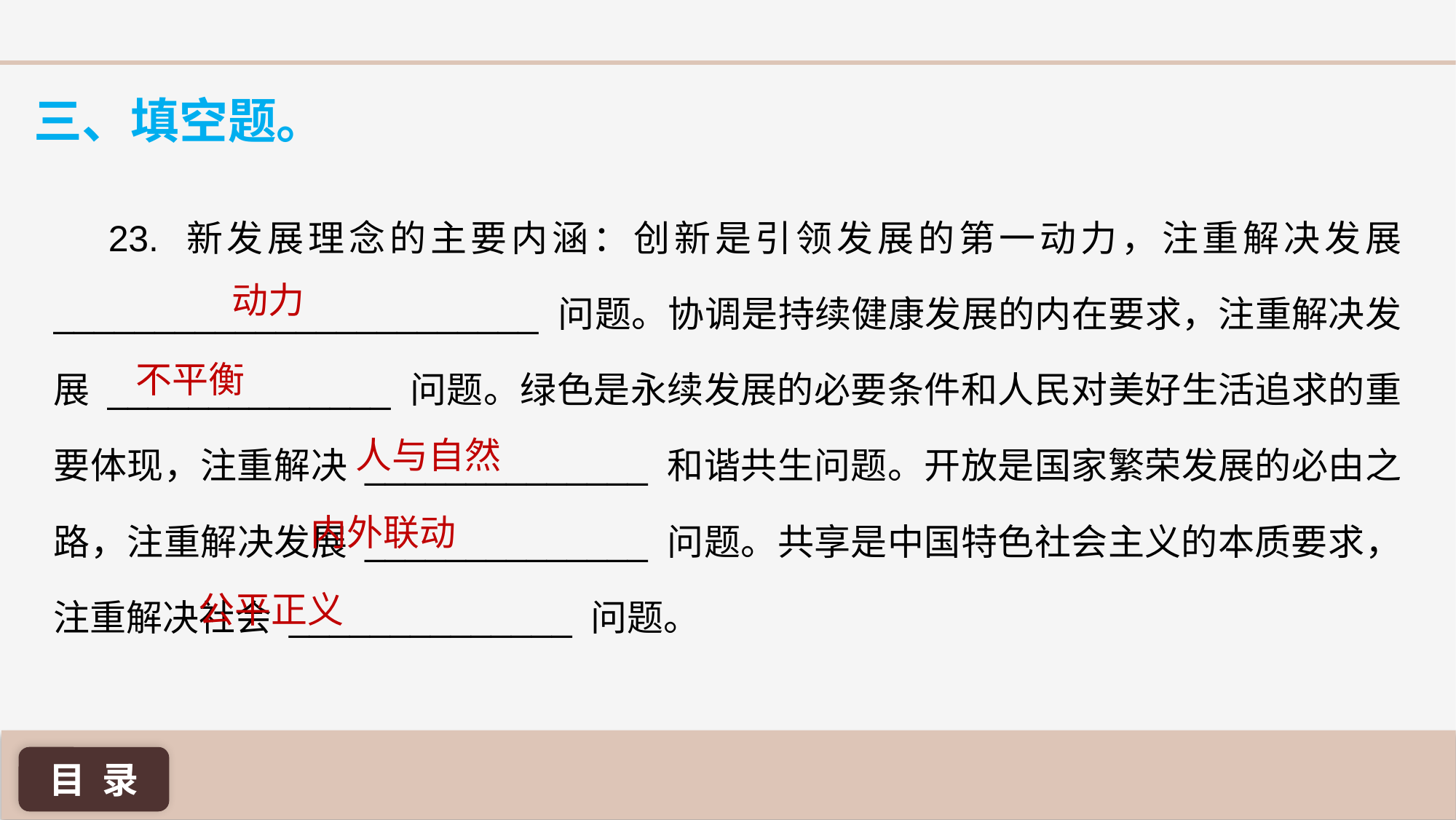

三、填空题。
23. 新发展理念的主要内涵：创新是引领发展的第一动力，注重解决发展 ________________________ 问题。协调是持续健康发展的内在要求，注重解决发展 ______________ 问题。绿色是永续发展的必要条件和人民对美好生活追求的重要体现，注重解决 ______________ 和谐共生问题。开放是国家繁荣发展的必由之路，注重解决发展 ______________ 问题。共享是中国特色社会主义的本质要求，注重解决社会 ______________ 问题。
动力
不平衡
人与自然
内外联动
公平正义